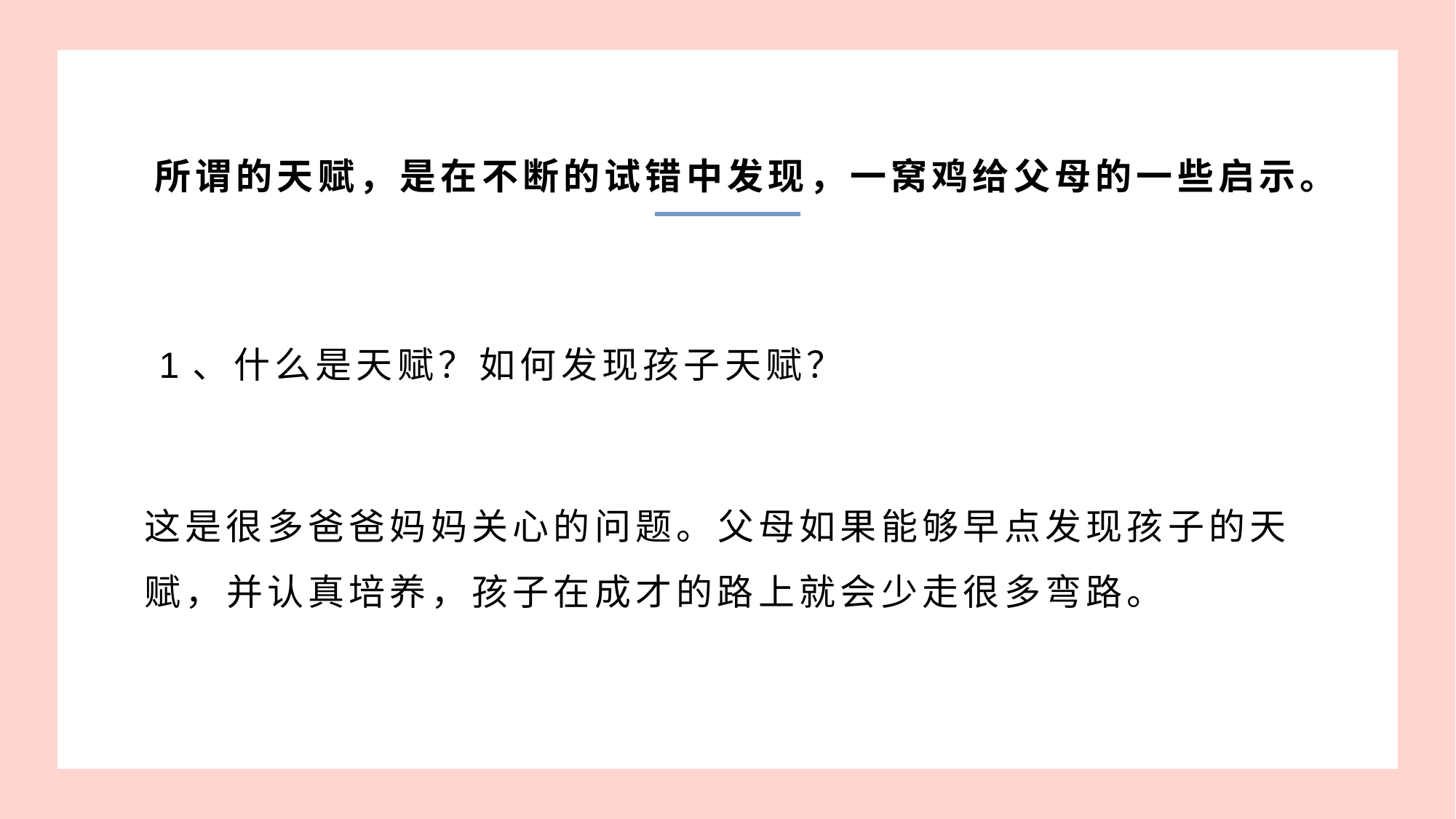

所谓的天赋，是在不断的试错中发现，一窝鸡给父母的一些启示。

 1、什么是天赋？如何发现孩子天赋？

这是很多爸爸妈妈关心的问题。父母如果能够早点发现孩子的天赋，并认真培养，孩子在成才的路上就会少走很多弯路。